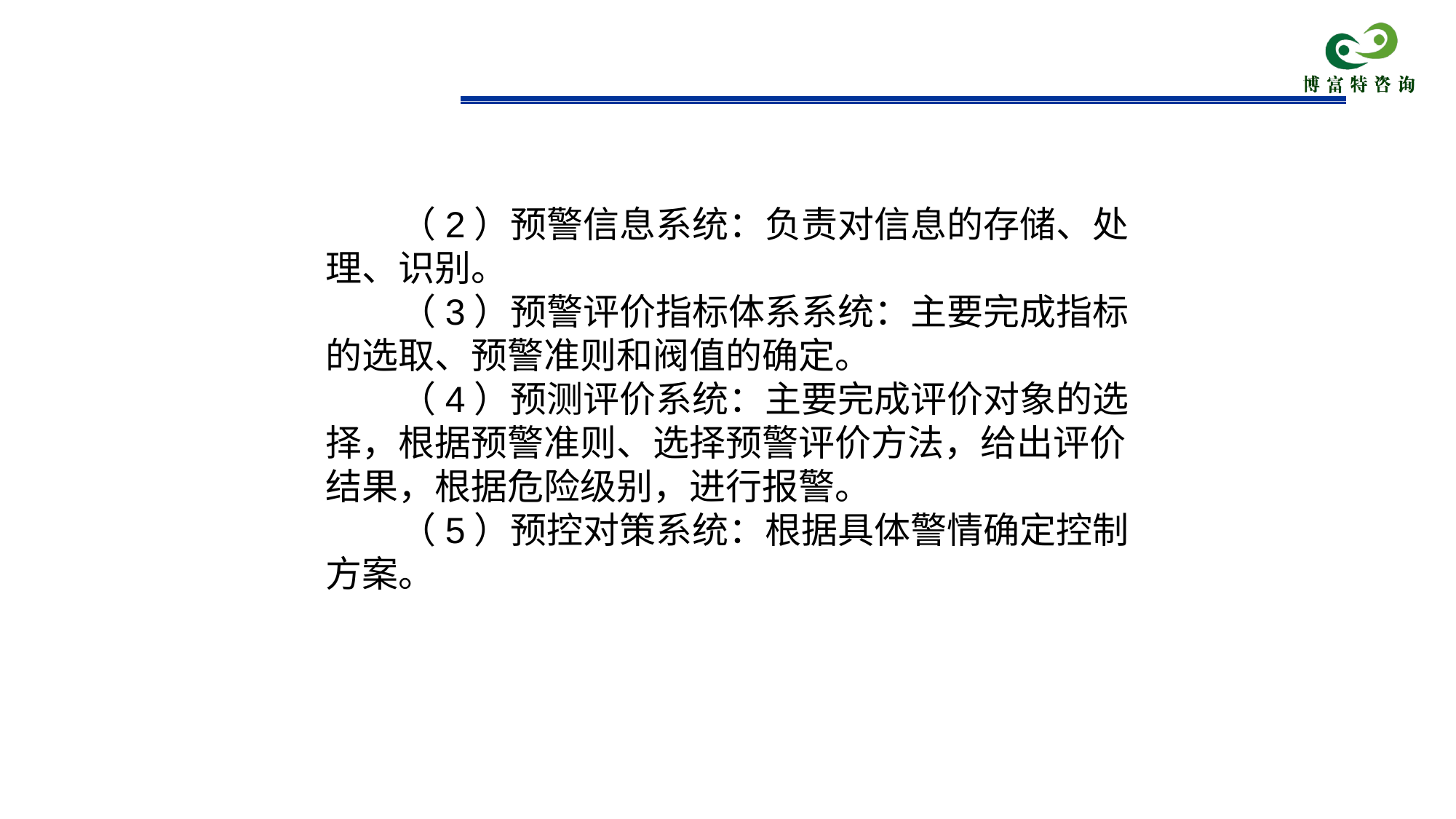

（2）预警信息系统：负责对信息的存储、处理、识别。
（3）预警评价指标体系系统：主要完成指标的选取、预警准则和阀值的确定。
（4）预测评价系统：主要完成评价对象的选择，根据预警准则、选择预警评价方法，给出评价结果，根据危险级别，进行报警。
（5）预控对策系统：根据具体警情确定控制方案。